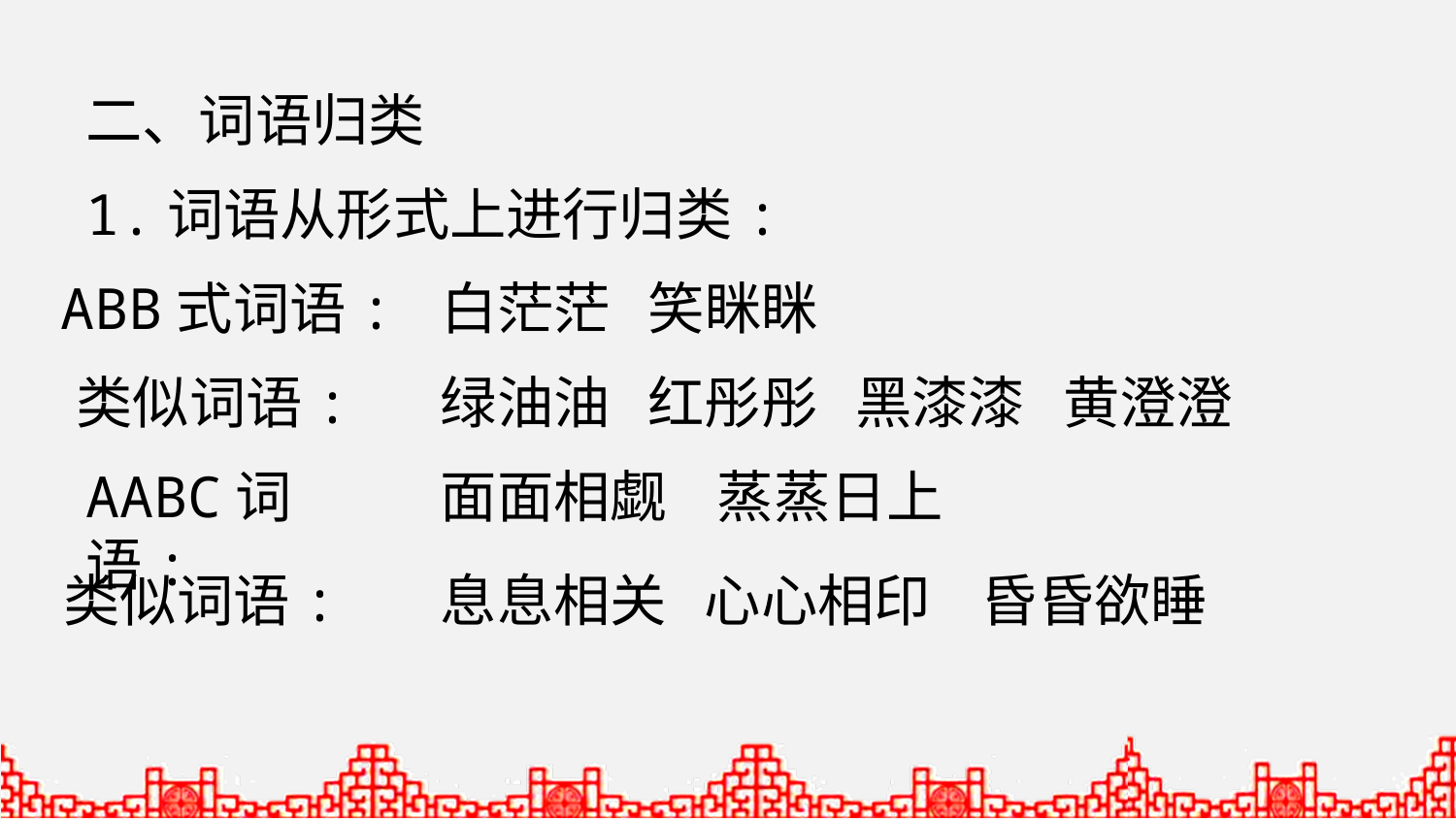

二、词语归类
1.词语从形式上进行归类:
ABB式词语:
白茫茫   笑眯眯
类似词语:
绿油油   红彤彤   黑漆漆   黄澄澄
AABC词语:
面面相觑    蒸蒸日上
类似词语:
息息相关   心心相印    昏昏欲睡